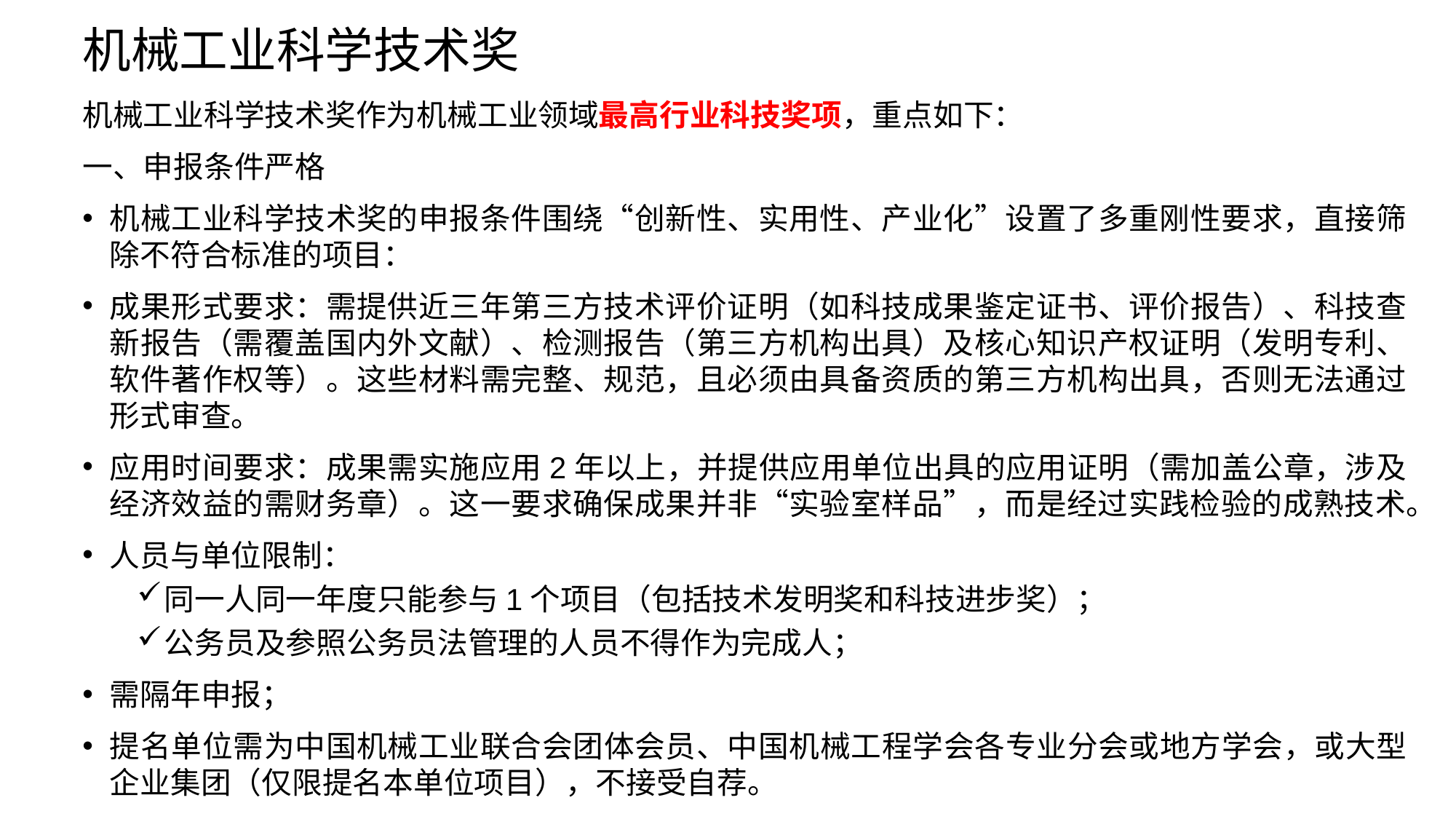

# 机械工业科学技术奖
机械工业科学技术奖作为机械工业领域最高行业科技奖项，重点如下：
一、申报条件严格
机械工业科学技术奖的申报条件围绕“创新性、实用性、产业化”设置了多重刚性要求，直接筛除不符合标准的项目：
成果形式要求：需提供近三年第三方技术评价证明（如科技成果鉴定证书、评价报告）、科技查新报告（需覆盖国内外文献）、检测报告（第三方机构出具）及核心知识产权证明（发明专利、软件著作权等）。这些材料需完整、规范，且必须由具备资质的第三方机构出具，否则无法通过形式审查。
应用时间要求：成果需实施应用2年以上，并提供应用单位出具的应用证明（需加盖公章，涉及经济效益的需财务章）。这一要求确保成果并非“实验室样品”，而是经过实践检验的成熟技术。
人员与单位限制：
同一人同一年度只能参与1个项目（包括技术发明奖和科技进步奖）；
公务员及参照公务员法管理的人员不得作为完成人；
需隔年申报；
提名单位需为中国机械工业联合会团体会员、中国机械工程学会各专业分会或地方学会，或大型企业集团（仅限提名本单位项目），不接受自荐。